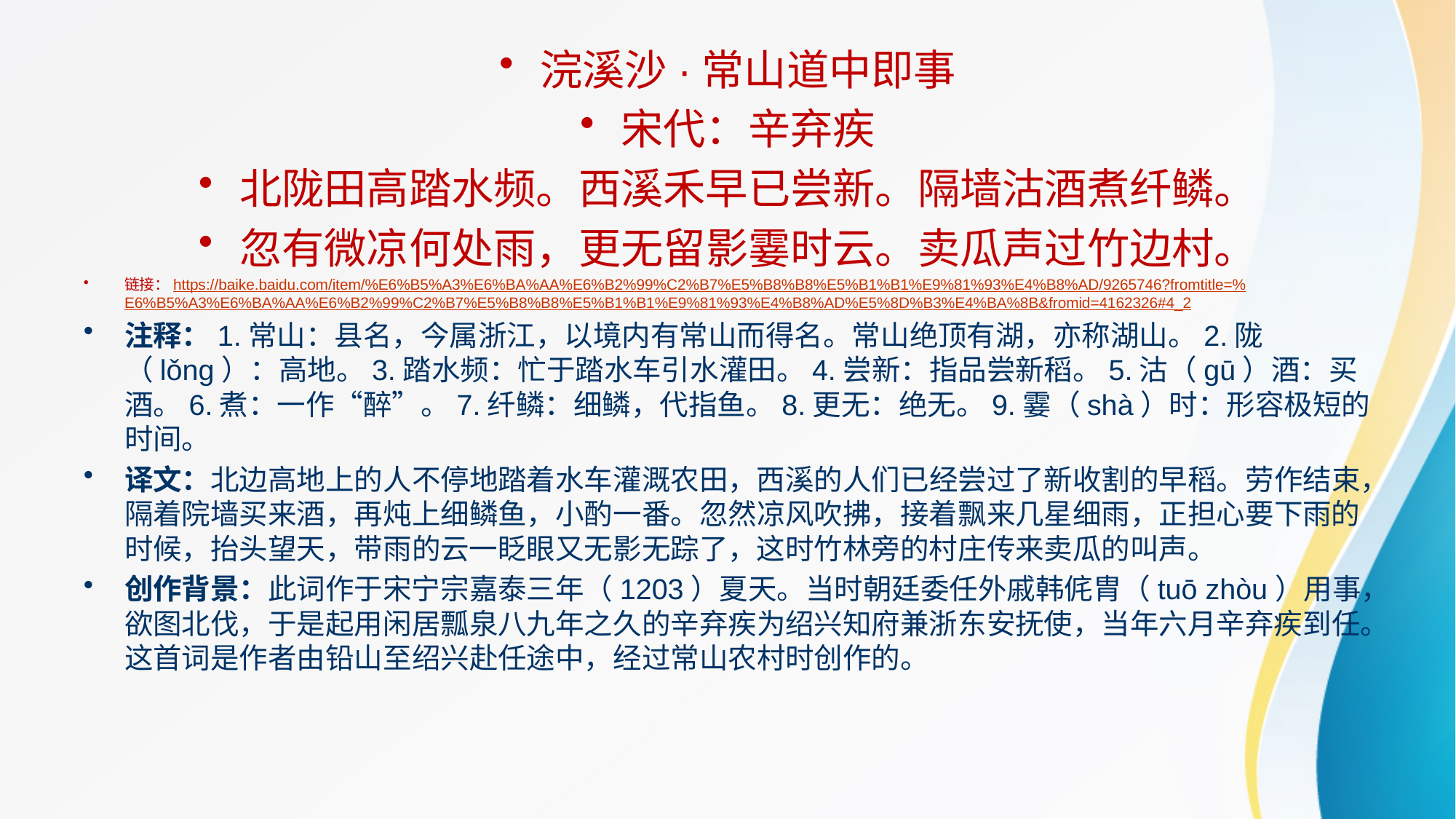

浣溪沙·常山道中即事
宋代：辛弃疾
北陇田高踏水频。西溪禾早已尝新。隔墙沽酒煮纤鳞。
忽有微凉何处雨，更无留影霎时云。卖瓜声过竹边村。
链接：https://baike.baidu.com/item/%E6%B5%A3%E6%BA%AA%E6%B2%99%C2%B7%E5%B8%B8%E5%B1%B1%E9%81%93%E4%B8%AD/9265746?fromtitle=%E6%B5%A3%E6%BA%AA%E6%B2%99%C2%B7%E5%B8%B8%E5%B1%B1%E9%81%93%E4%B8%AD%E5%8D%B3%E4%BA%8B&fromid=4162326#4_2
注释：1.常山：县名，今属浙江，以境内有常山而得名。常山绝顶有湖，亦称湖山。2.陇（lǒng）：高地。3.踏水频：忙于踏水车引水灌田。4.尝新：指品尝新稻。5.沽（gū）酒：买酒。6.煮：一作“醉”。7.纤鳞：细鳞，代指鱼。8.更无：绝无。9.霎（shà）时：形容极短的时间。
译文：北边高地上的人不停地踏着水车灌溉农田，西溪的人们已经尝过了新收割的早稻。劳作结束，隔着院墙买来酒，再炖上细鳞鱼，小酌一番。忽然凉风吹拂，接着飘来几星细雨，正担心要下雨的时候，抬头望天，带雨的云一眨眼又无影无踪了，这时竹林旁的村庄传来卖瓜的叫声。
创作背景：此词作于宋宁宗嘉泰三年（1203）夏天。当时朝廷委任外戚韩侂胄（tuō zhòu）用事，欲图北伐，于是起用闲居瓢泉八九年之久的辛弃疾为绍兴知府兼浙东安抚使，当年六月辛弃疾到任。这首词是作者由铅山至绍兴赴任途中，经过常山农村时创作的。